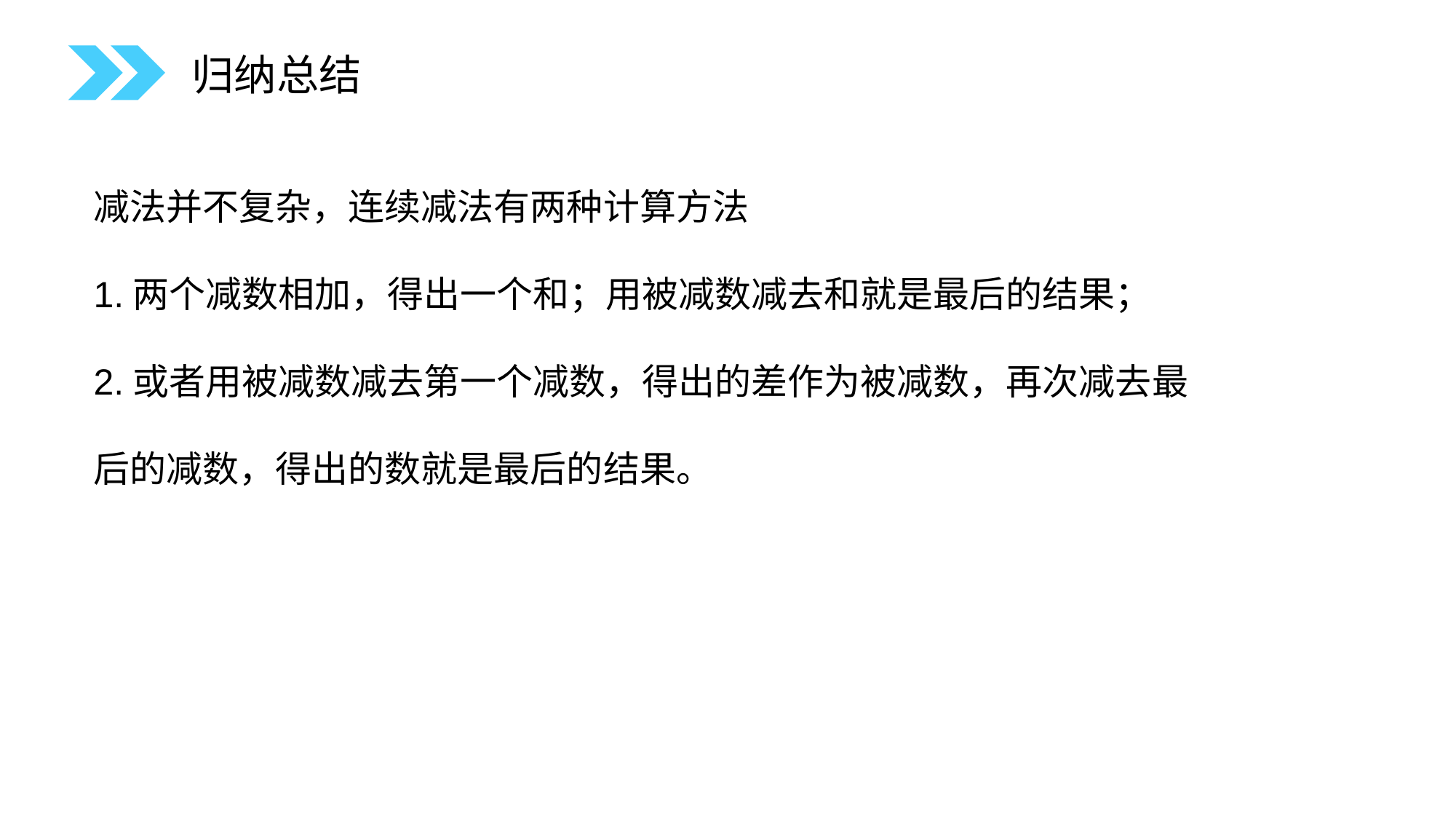

归纳总结
减法并不复杂，连续减法有两种计算方法
1.两个减数相加，得出一个和；用被减数减去和就是最后的结果；
2.或者用被减数减去第一个减数，得出的差作为被减数，再次减去最后的减数，得出的数就是最后的结果。